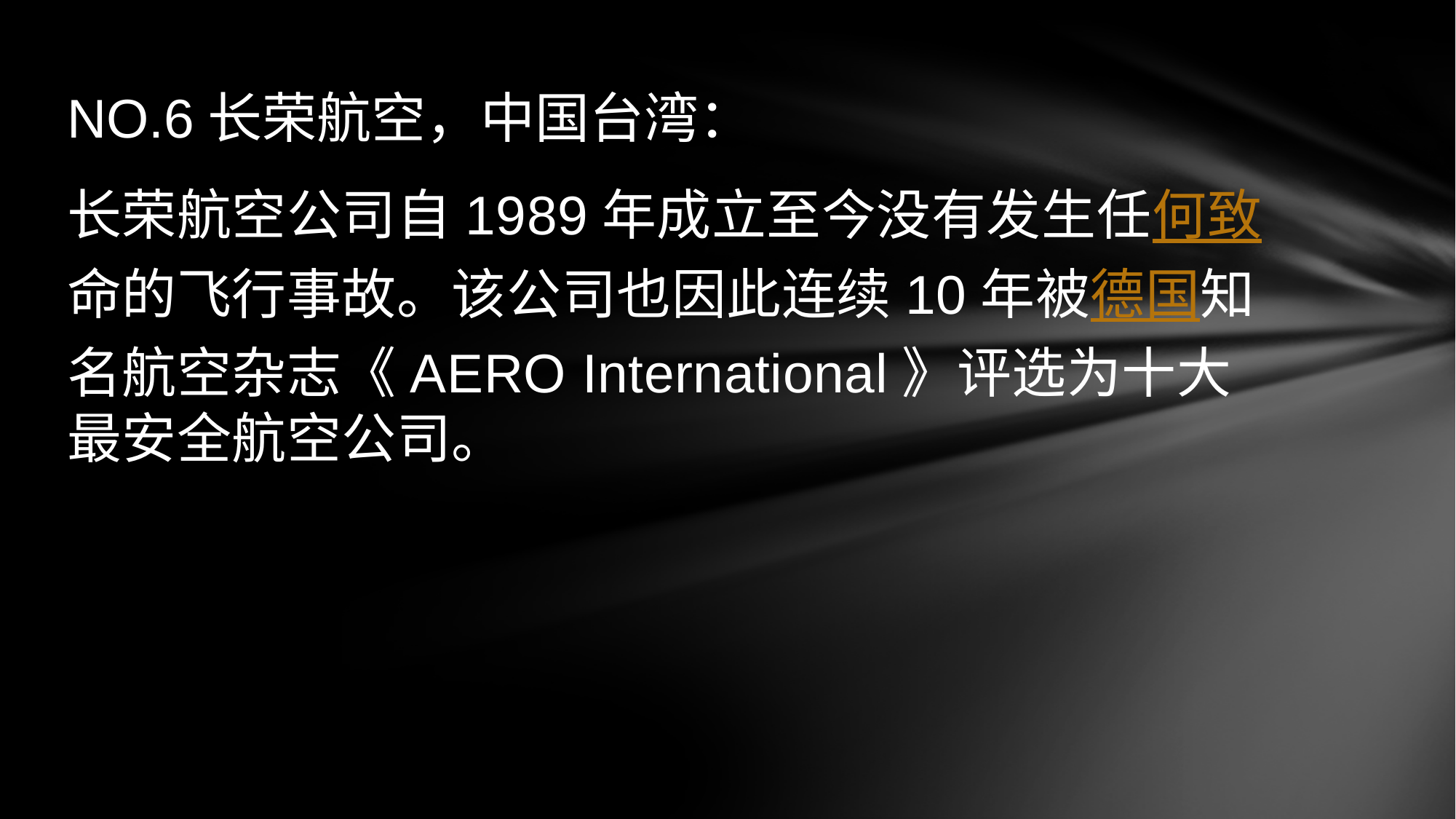

# NO.6长荣航空，中国台湾：
长荣航空公司自1989年成立至今没有发生任何致命的飞行事故。该公司也因此连续10年被德国知名航空杂志《AERO International》评选为十大最安全航空公司。